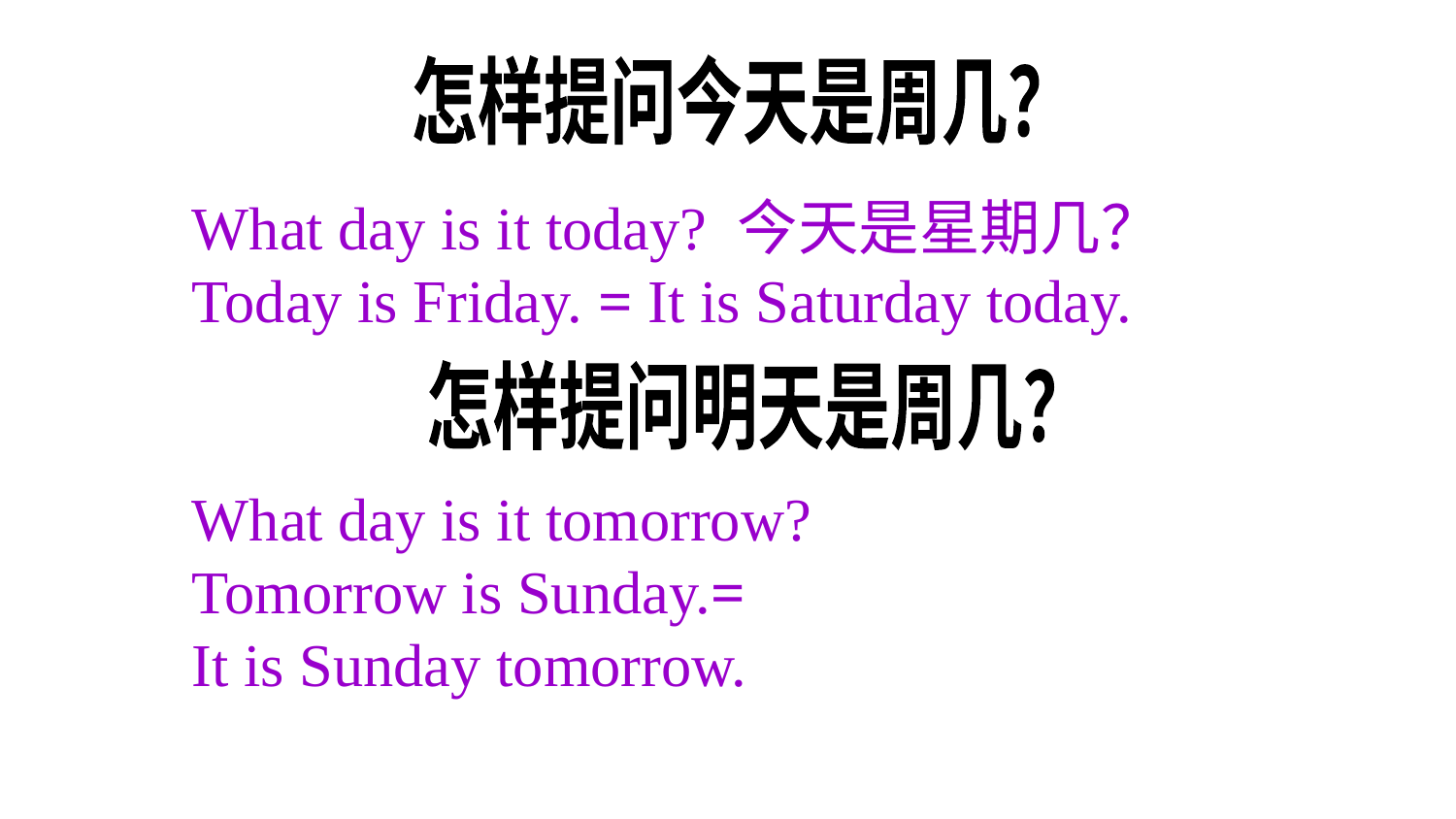

怎样提问今天是周几？
What day is it today? 今天是星期几？
Today is Friday. = It is Saturday today.

What day is it tomorrow?
Tomorrow is Sunday.=
It is Sunday tomorrow.
怎样提问明天是周几？